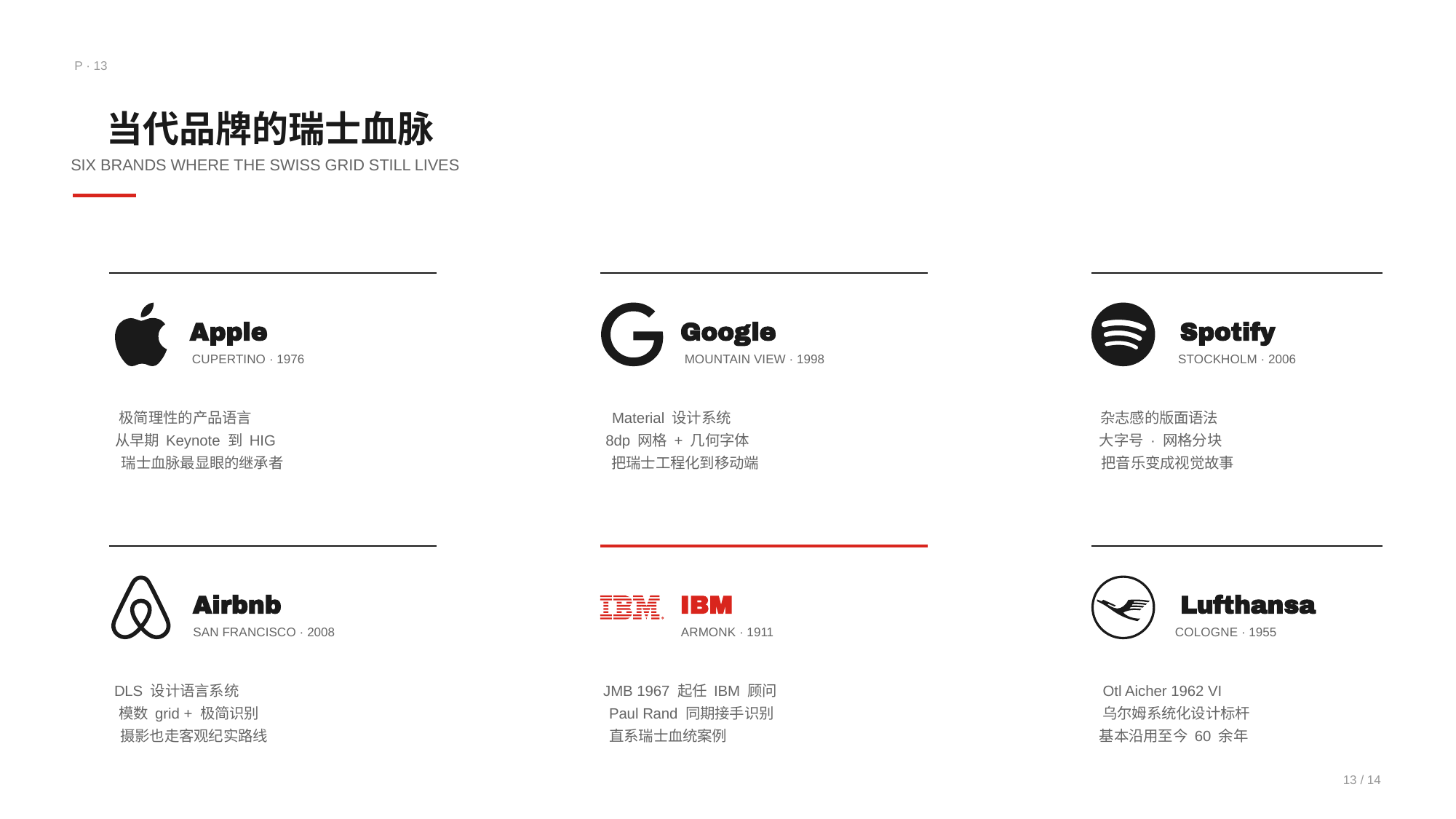

P · 13
当代品牌的瑞士血脉
SIX BRANDS WHERE THE SWISS GRID STILL LIVES

Apple
CUPERTINO · 1976
极简理性的产品语言
从早期 Keynote 到 HIG
瑞士血脉最显眼的继承者

Google
MOUNTAIN VIEW · 1998
Material 设计系统
8dp 网格 + 几何字体
把瑞士工程化到移动端

Spotify
STOCKHOLM · 2006
杂志感的版面语法
大字号 · 网格分块
把音乐变成视觉故事

Airbnb
SAN FRANCISCO · 2008
DLS 设计语言系统
模数 grid + 极简识别
摄影也走客观纪实路线

IBM

ARMONK · 1911
JMB 1967 起任 IBM 顾问
Paul Rand 同期接手识别
直系瑞士血统案例

Lufthansa
COLOGNE · 1955
Otl Aicher 1962 VI
乌尔姆系统化设计标杆
基本沿用至今 60 余年
13 / 14